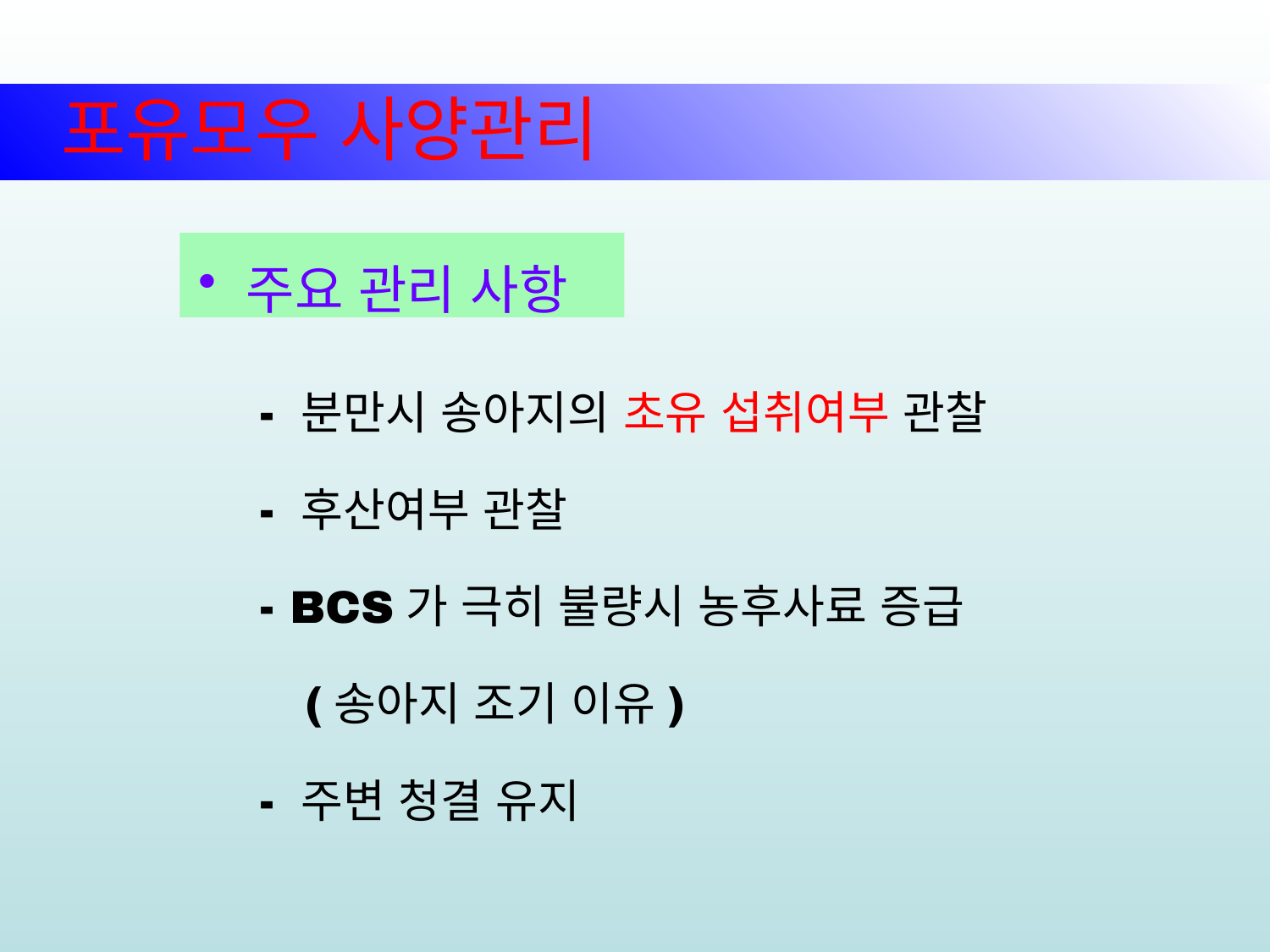

포유모우 사양관리
주요 관리 사항
    - 분만시 송아지의 초유 섭취여부 관찰
    - 후산여부 관찰
    - BCS가 극히 불량시 농후사료 증급
       (송아지 조기 이유)
    - 주변 청결 유지